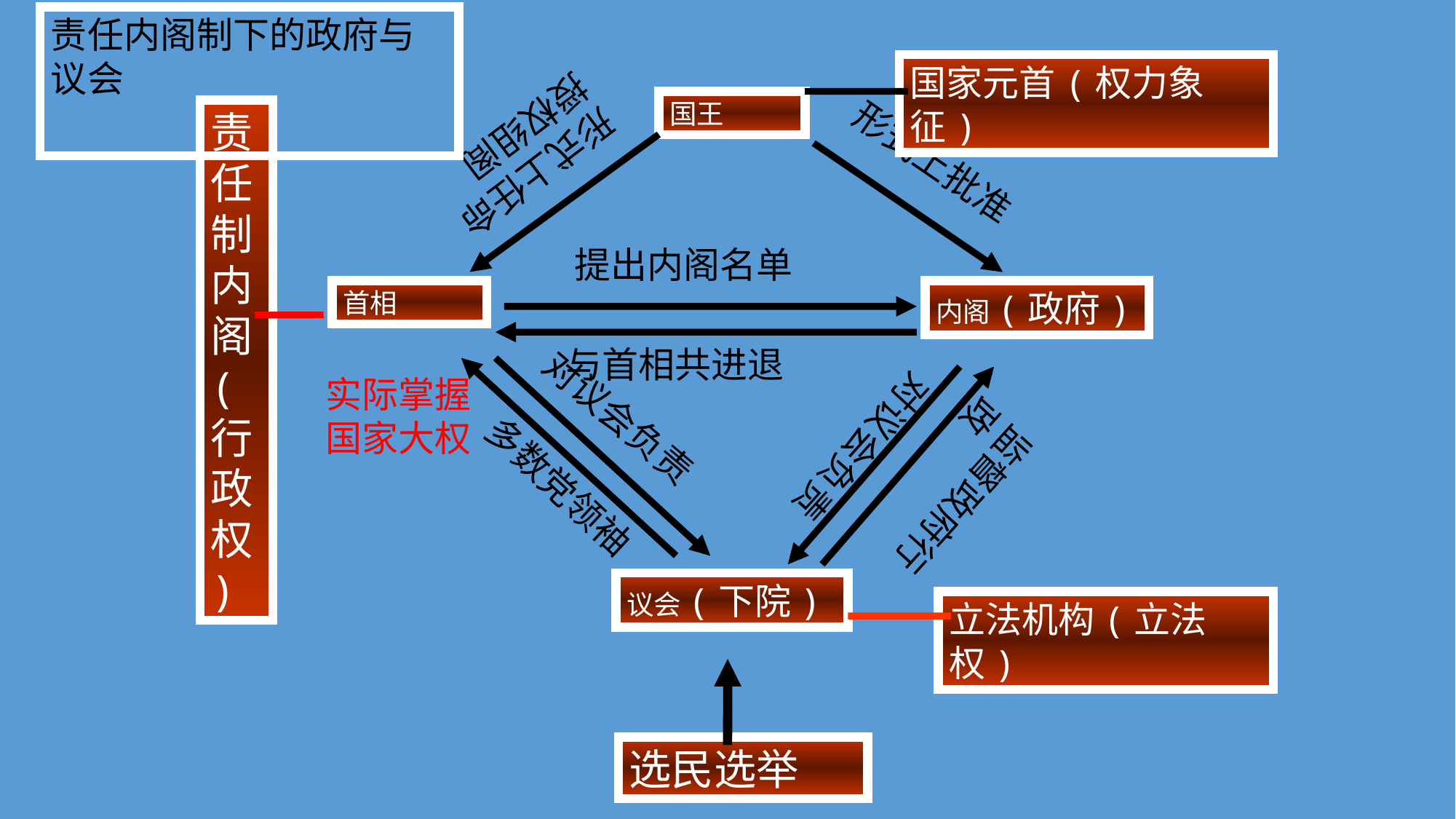

责任内阁制下的政府与议会

形式上任命授权组阁
国家元首(权力象征)
形式上批准
国王

责任制内阁(行政权)

提出内阁名单
首相
内阁(政府)

对议会负责

与首相共进退
对议会负责

实际掌握国家大权

多数党领袖
监督政府行政
议会(下院)
立法机构(立法权)

选民选举